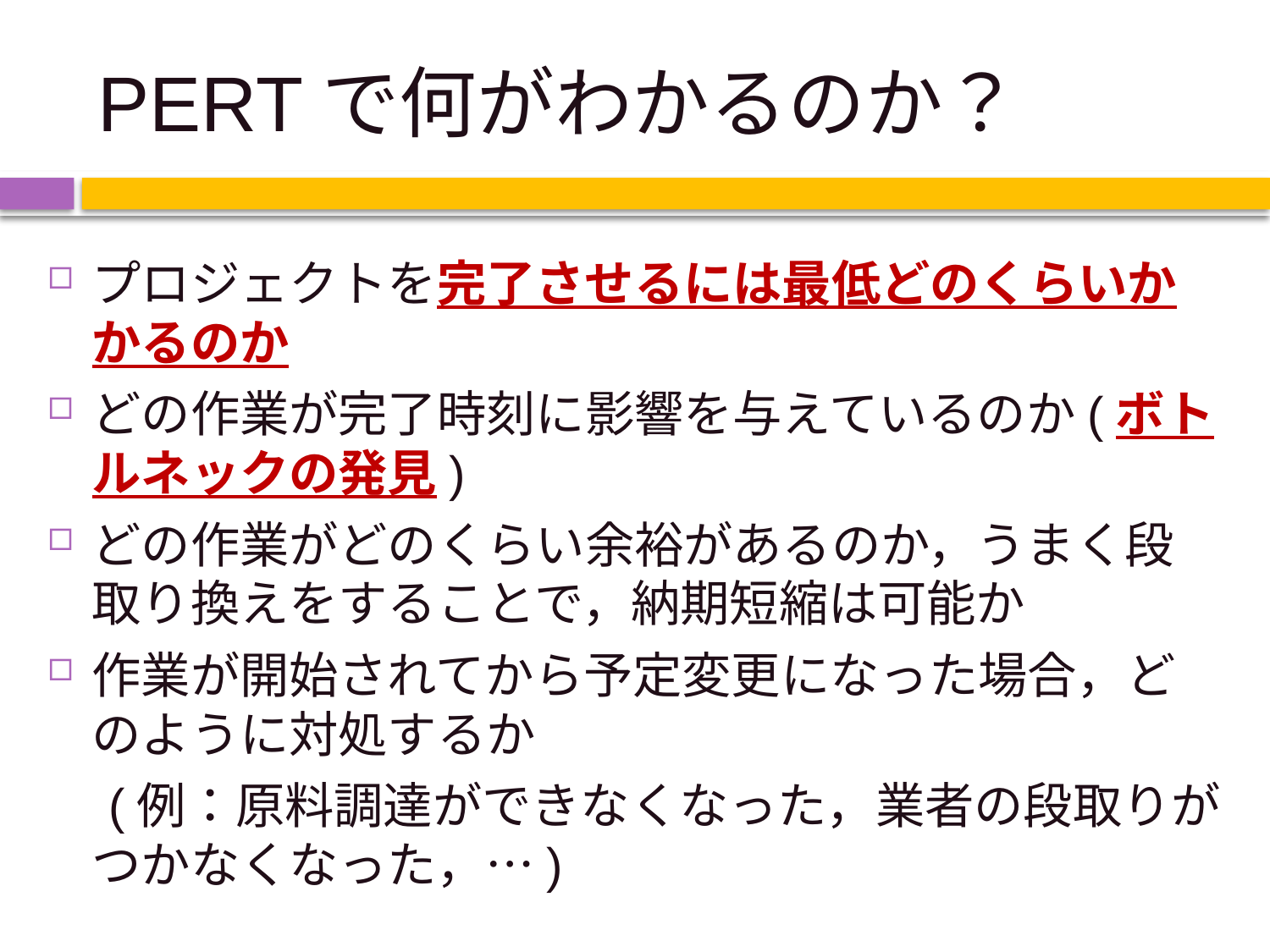

# PERTで何がわかるのか？
プロジェクトを完了させるには最低どのくらいかかるのか
どの作業が完了時刻に影響を与えているのか(ボトルネックの発見)
どの作業がどのくらい余裕があるのか，うまく段取り換えをすることで，納期短縮は可能か
作業が開始されてから予定変更になった場合，どのように対処するか
　(例：原料調達ができなくなった，業者の段取りがつかなくなった，…)